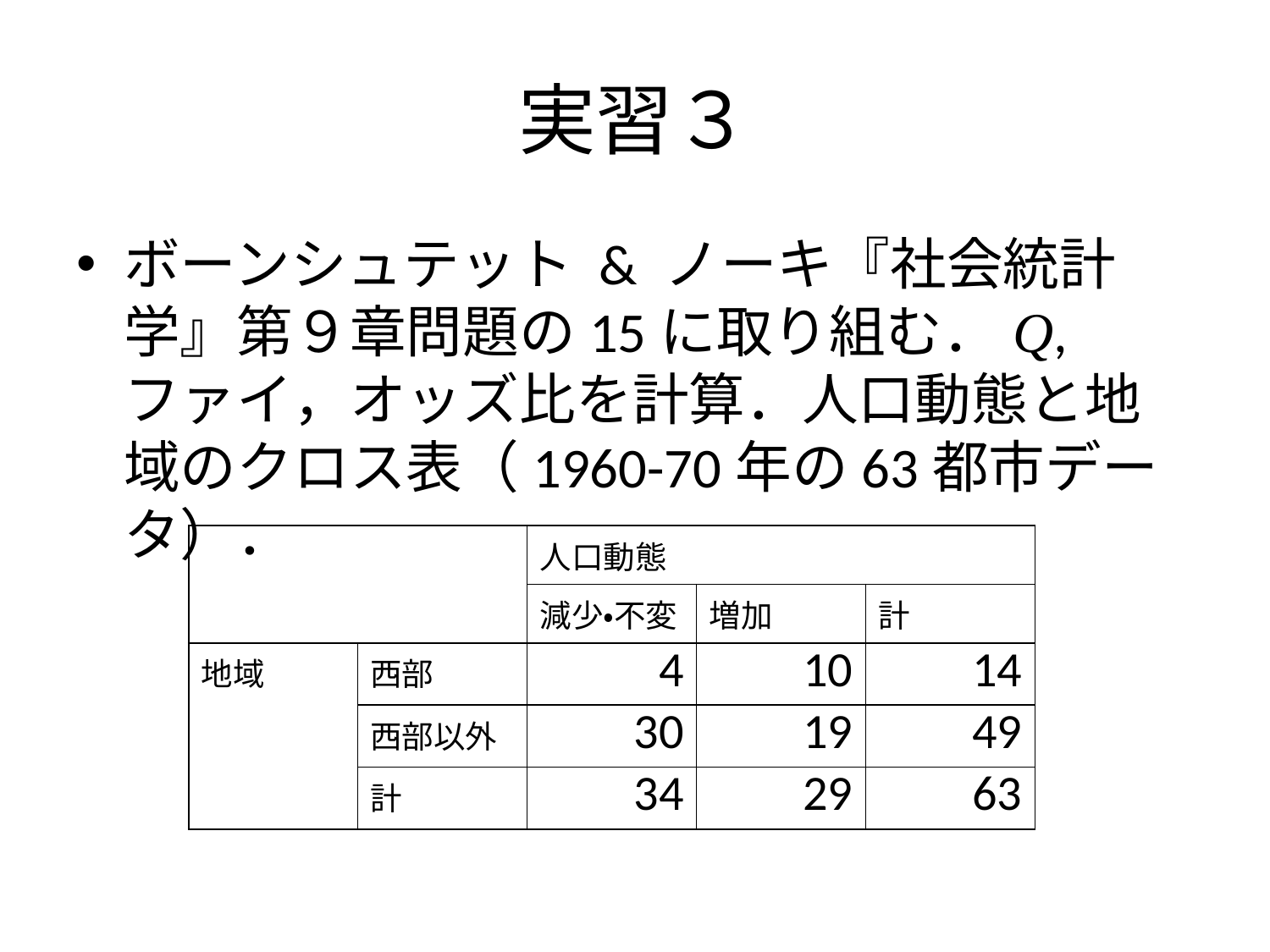

# 実習３
ボーンシュテット & ノーキ『社会統計学』第９章問題の15に取り組む．Q,ファイ，オッズ比を計算．人口動態と地域のクロス表（1960-70年の63都市データ）．
|  |  | 人口動態 |  |  |
| --- | --- | --- | --- | --- |
|  |  | 減少・不変 | 増加 | 計 |
| 地域 | 西部 | 4 | 10 | 14 |
|  | 西部以外 | 30 | 19 | 49 |
|  | 計 | 34 | 29 | 63 |